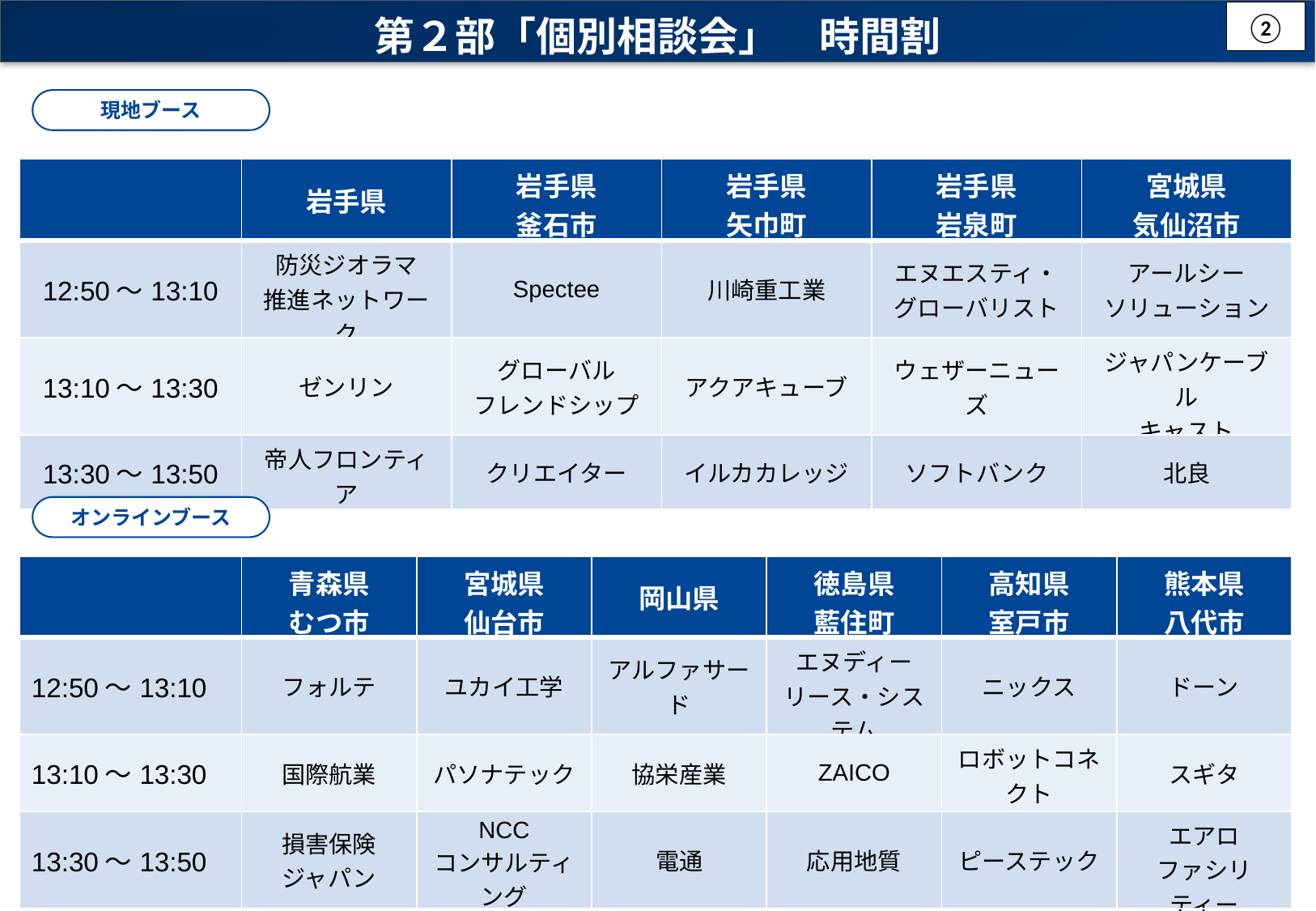

第２部「個別相談会」　時間割
②
現地ブース
|  | 岩手県 | 岩手県 釜石市 | 岩手県 矢巾町 | 岩手県 岩泉町 | 宮城県 気仙沼市 |
| --- | --- | --- | --- | --- | --- |
| 12:50～13:10 | 防災ジオラマ 推進ネットワーク | Spectee | 川崎重工業 | エヌエスティ・ グローバリスト | アールシー ソリューション |
| 13:10～13:30 | ゼンリン | グローバル フレンドシップ | アクアキューブ | ウェザーニューズ | ジャパンケーブル キャスト |
| 13:30～13:50 | 帝人フロンティア | クリエイター | イルカカレッジ | ソフトバンク | 北良 |
オンラインブース
|  | 青森県 むつ市 | 宮城県 仙台市 | 岡山県 | 徳島県 藍住町 | 高知県 室戸市 | 熊本県 八代市 |
| --- | --- | --- | --- | --- | --- | --- |
| 12:50～13:10 | フォルテ | ユカイ工学 | アルファサード | エヌディーリース・システム | ニックス | ドーン |
| 13:10～13:30 | 国際航業 | パソナテック | 協栄産業 | ZAICO | ロボットコネクト | スギタ |
| 13:30～13:50 | 損害保険 ジャパン | NCC コンサルティング | 電通 | 応用地質 | ピーステック | エアロ ファシリティー |